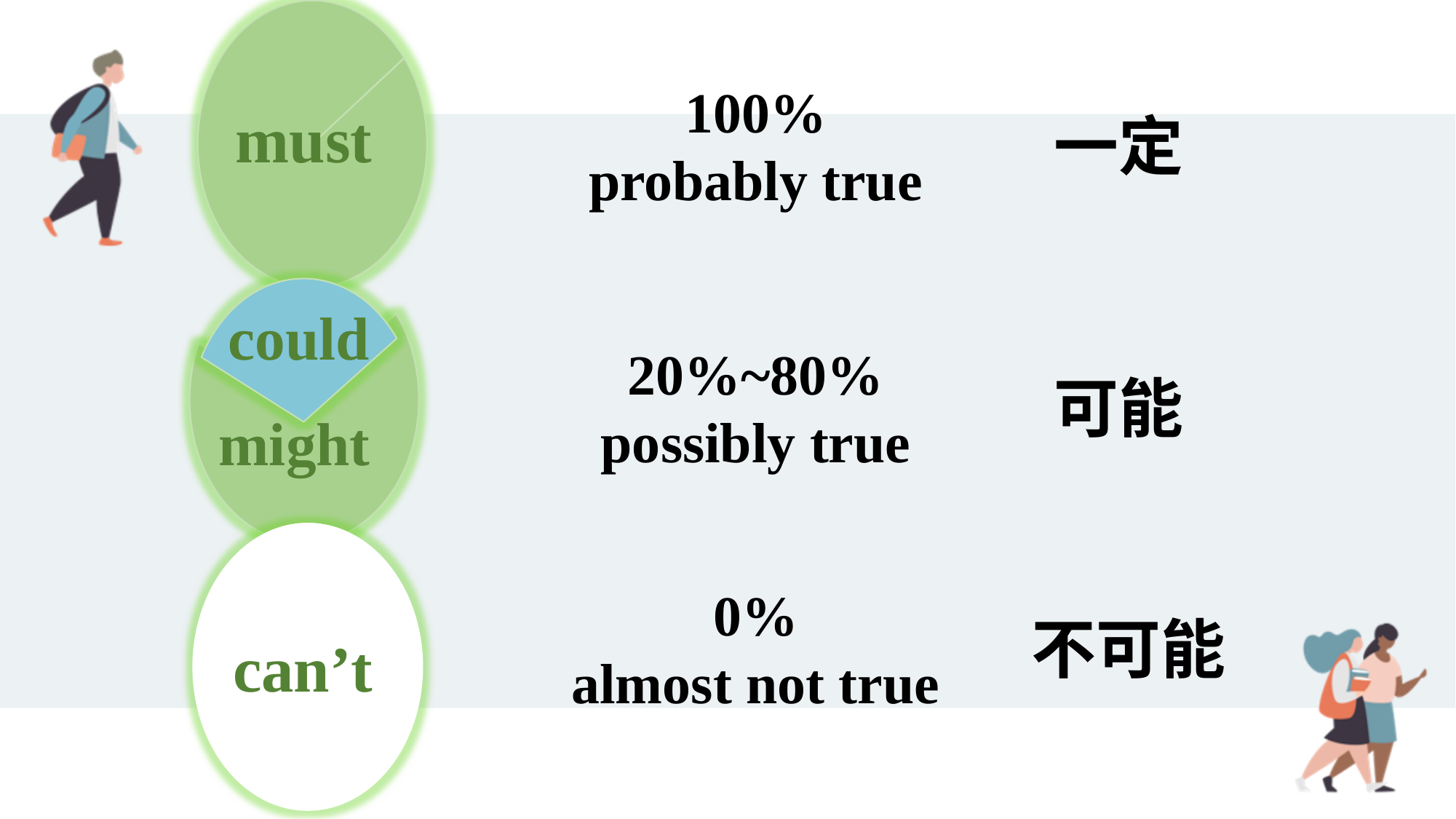

100%
probably true
must
一定

could
20%~80%
possibly true
可能
might

0%
almost not true
不可能
can’t